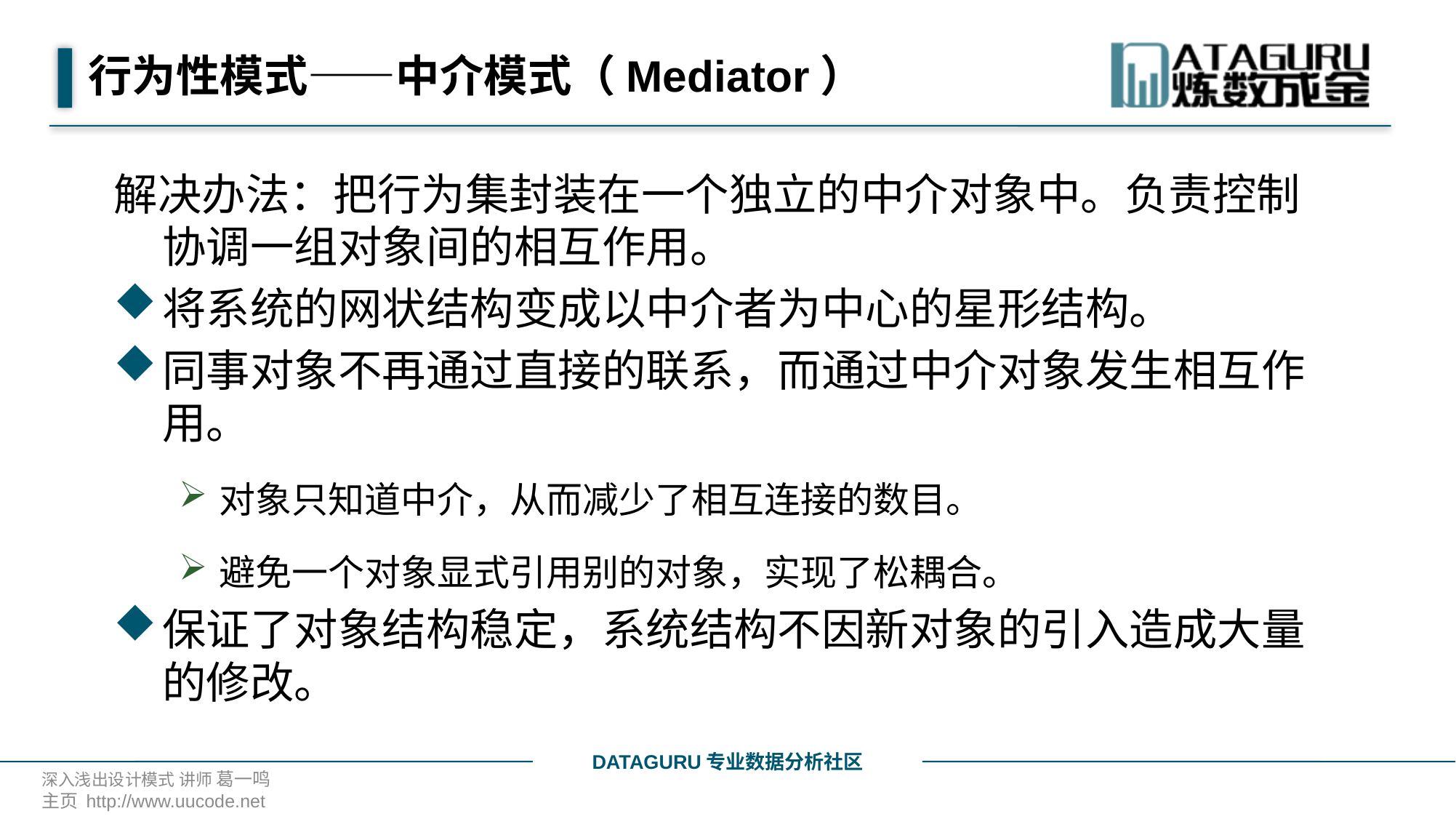

# 行为性模式——中介模式（Mediator）
解决办法：把行为集封装在一个独立的中介对象中。负责控制协调一组对象间的相互作用。
将系统的网状结构变成以中介者为中心的星形结构。
同事对象不再通过直接的联系，而通过中介对象发生相互作用。
对象只知道中介，从而减少了相互连接的数目。
避免一个对象显式引用别的对象，实现了松耦合。
保证了对象结构稳定，系统结构不因新对象的引入造成大量的修改。